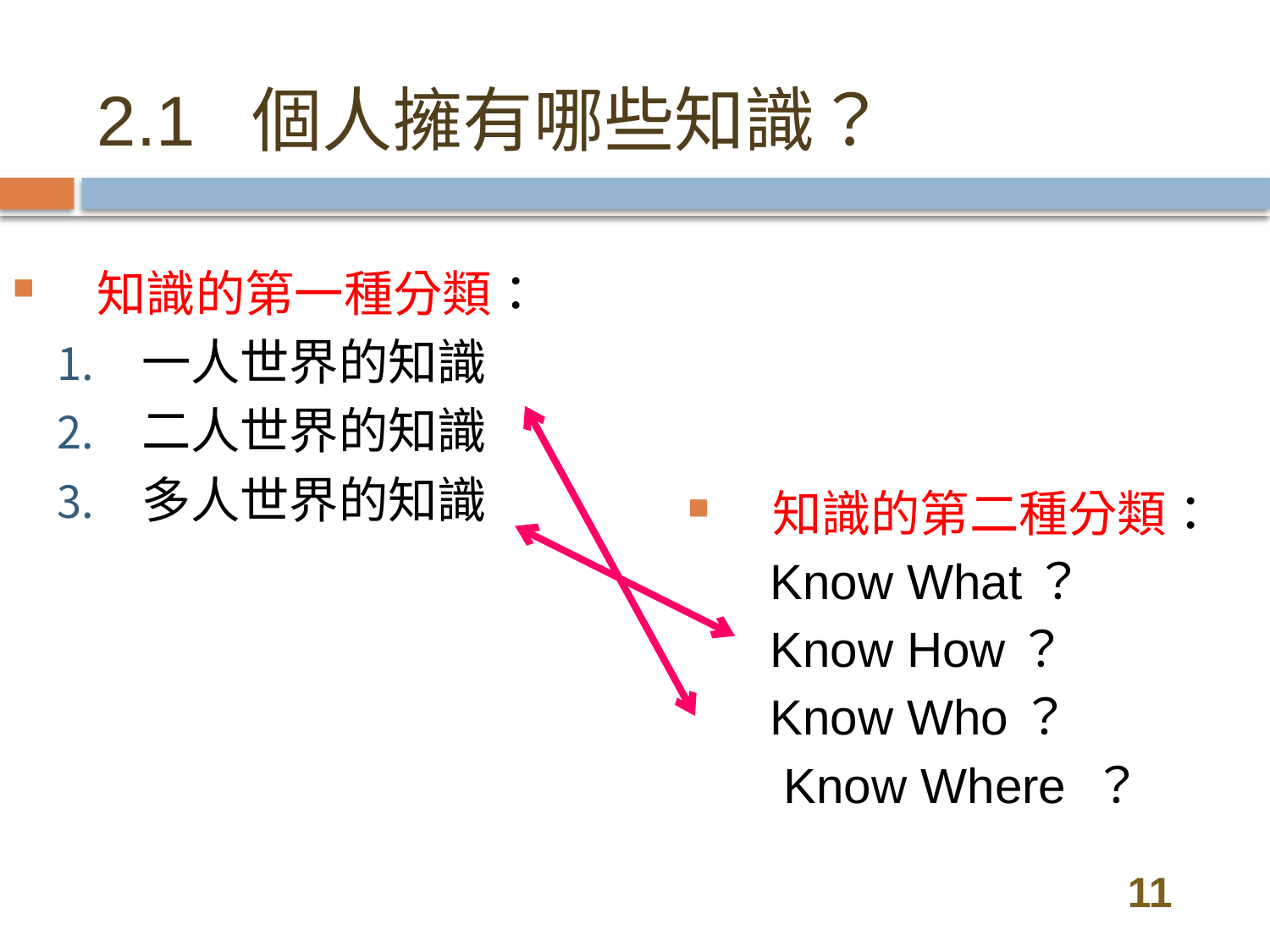

# 2.1  個人擁有哪些知識？
知識的第一種分類：
一人世界的知識
二人世界的知識
多人世界的知識
知識的第二種分類：
Know What？
Know How？
Know Who？
 Know Where ？
11